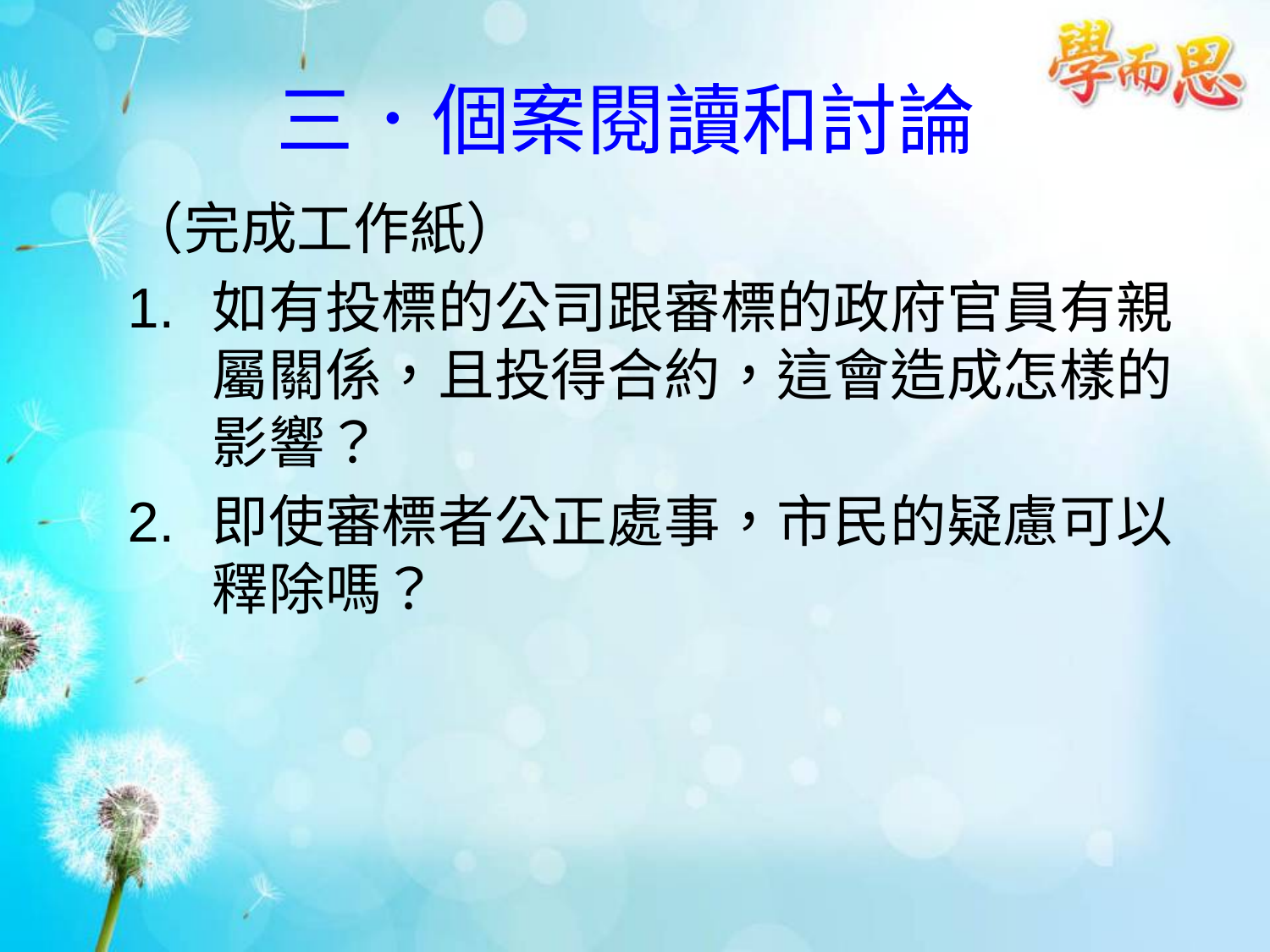

# 三．個案閱讀和討論
（完成工作紙）
如有投標的公司跟審標的政府官員有親屬關係，且投得合約，這會造成怎樣的影響？
即使審標者公正處事，市民的疑慮可以釋除嗎？